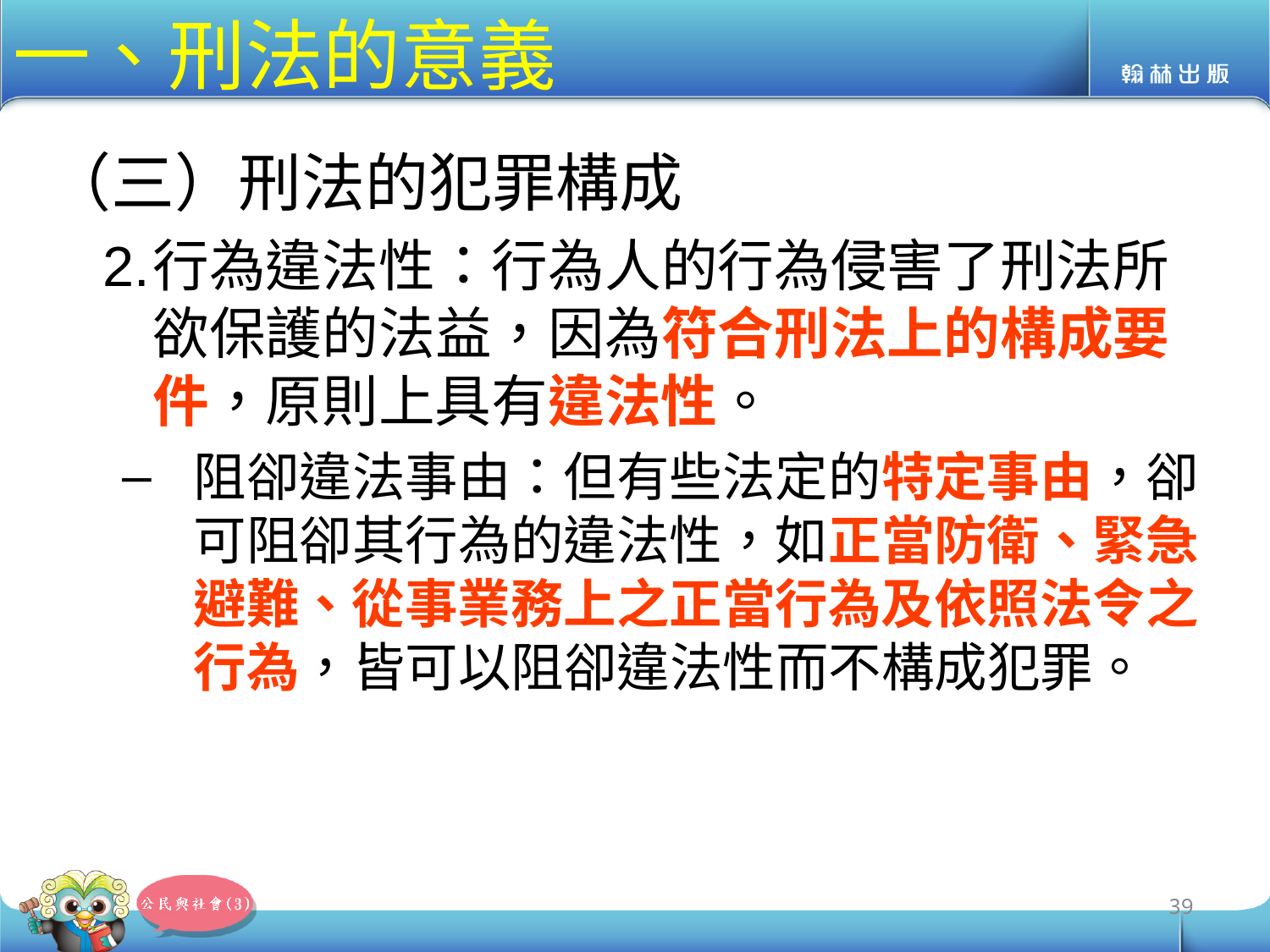

# 一、刑法的意義
（三）刑法的犯罪構成
行為違法性：行為人的行為侵害了刑法所欲保護的法益，因為符合刑法上的構成要件，原則上具有違法性。
阻卻違法事由：但有些法定的特定事由，卻可阻卻其行為的違法性，如正當防衛、緊急避難、從事業務上之正當行為及依照法令之行為，皆可以阻卻違法性而不構成犯罪。

39